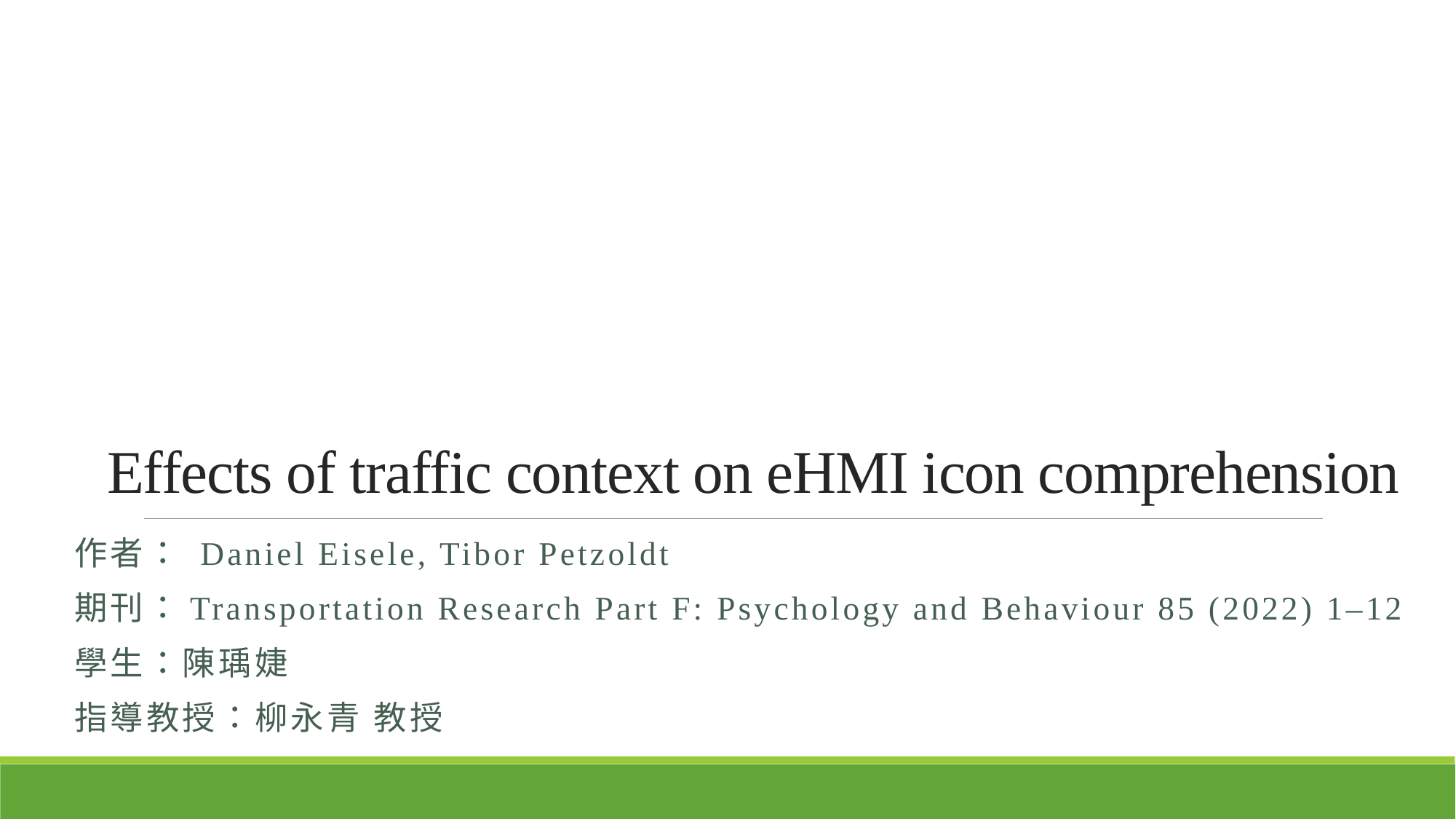

# Effects of traffic context on eHMI icon comprehension
作者： Daniel Eisele, Tibor Petzoldt
期刊：Transportation Research Part F: Psychology and Behaviour 85 (2022) 1–12
學生：陳瑀婕
指導教授：柳永青 教授